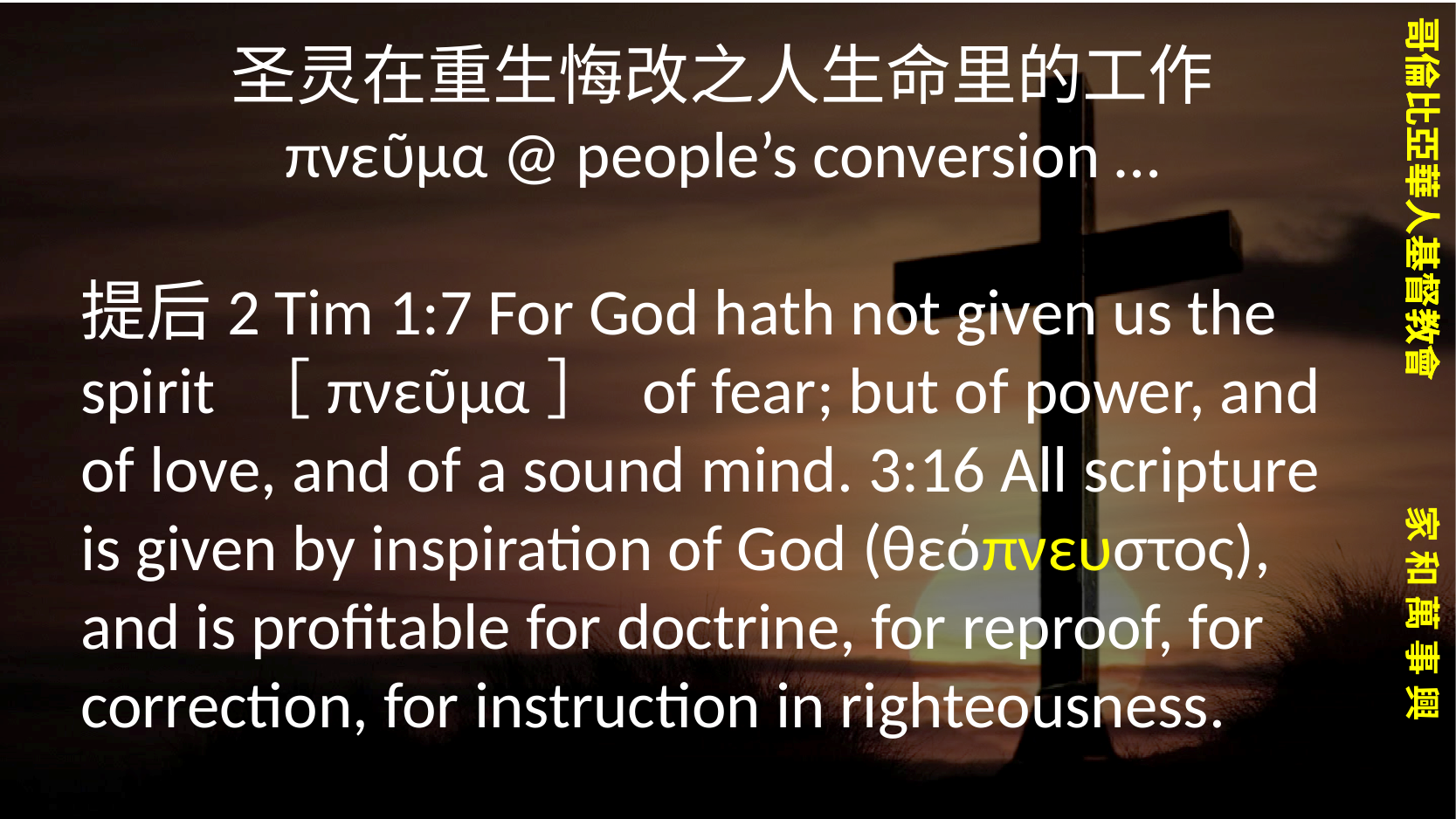

圣灵在重生悔改之人生命里的工作
πνεῦμα @ people’s conversion …

提后2 Tim 1:7 For God hath not given us the spirit ［πνεῦμα］ of fear; but of power, and of love, and of a sound mind. 3:16 All scripture is given by inspiration of God (θεόπνευστος), and is profitable for doctrine, for reproof, for correction, for instruction in righteousness.